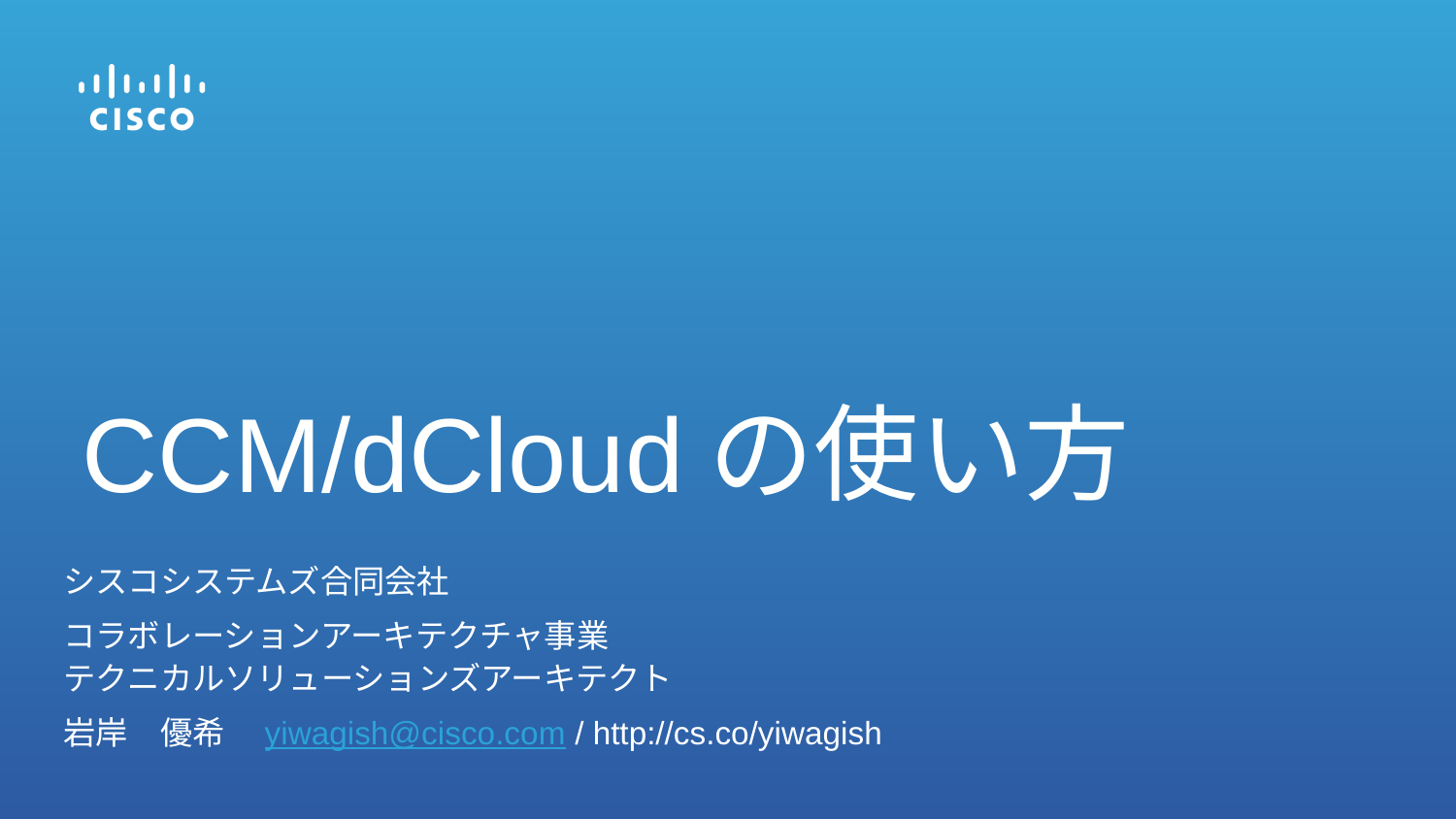

# CCM/dCloudの使い方
シスコシステムズ合同会社
コラボレーションアーキテクチャ事業
テクニカルソリューションズアーキテクト
岩岸　優希　yiwagish@cisco.com / http://cs.co/yiwagish